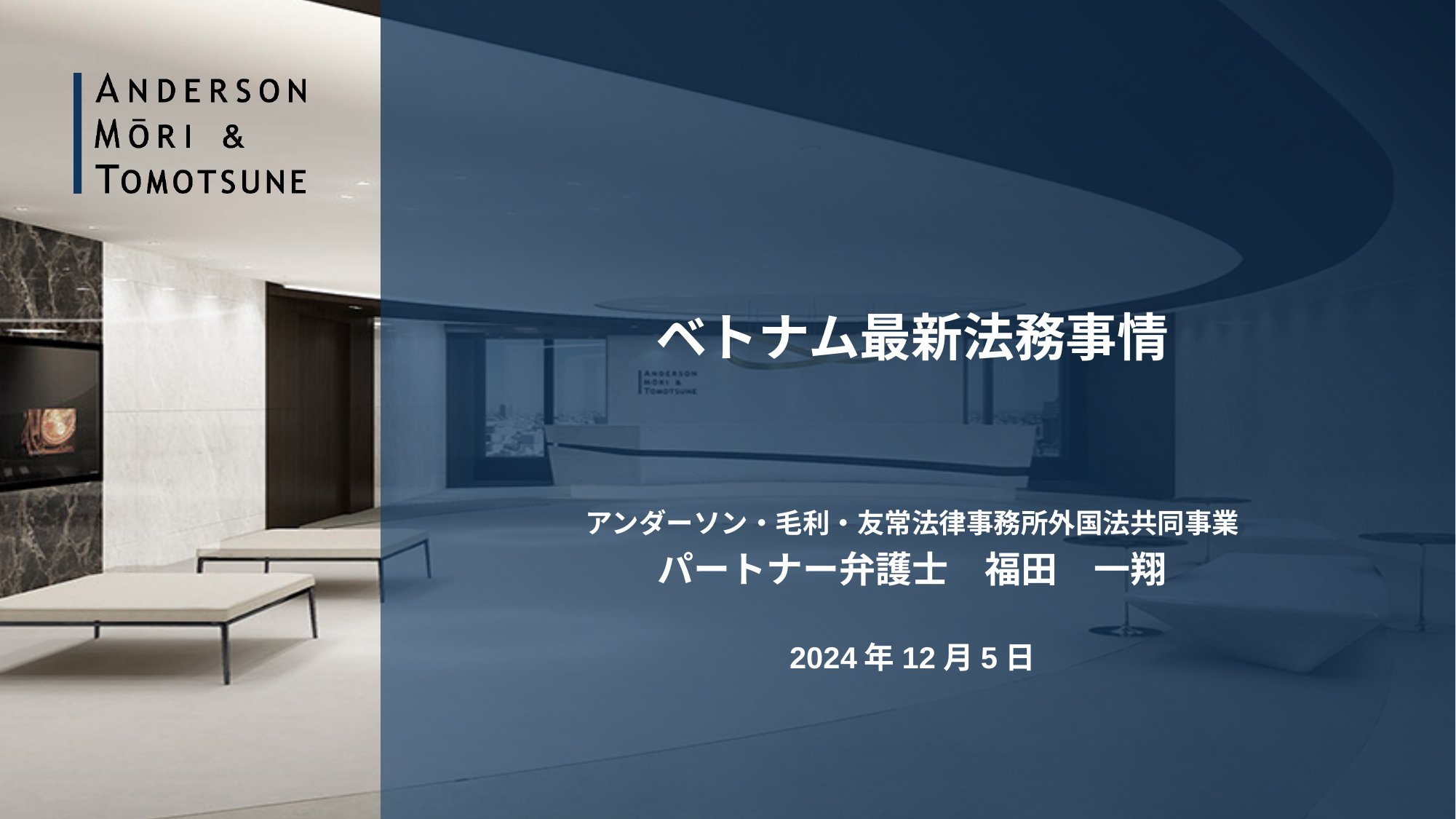

# ベトナム最新法務事情
アンダーソン・毛利・友常法律事務所外国法共同事業
パートナー弁護士　福田　一翔

2024年12月5日